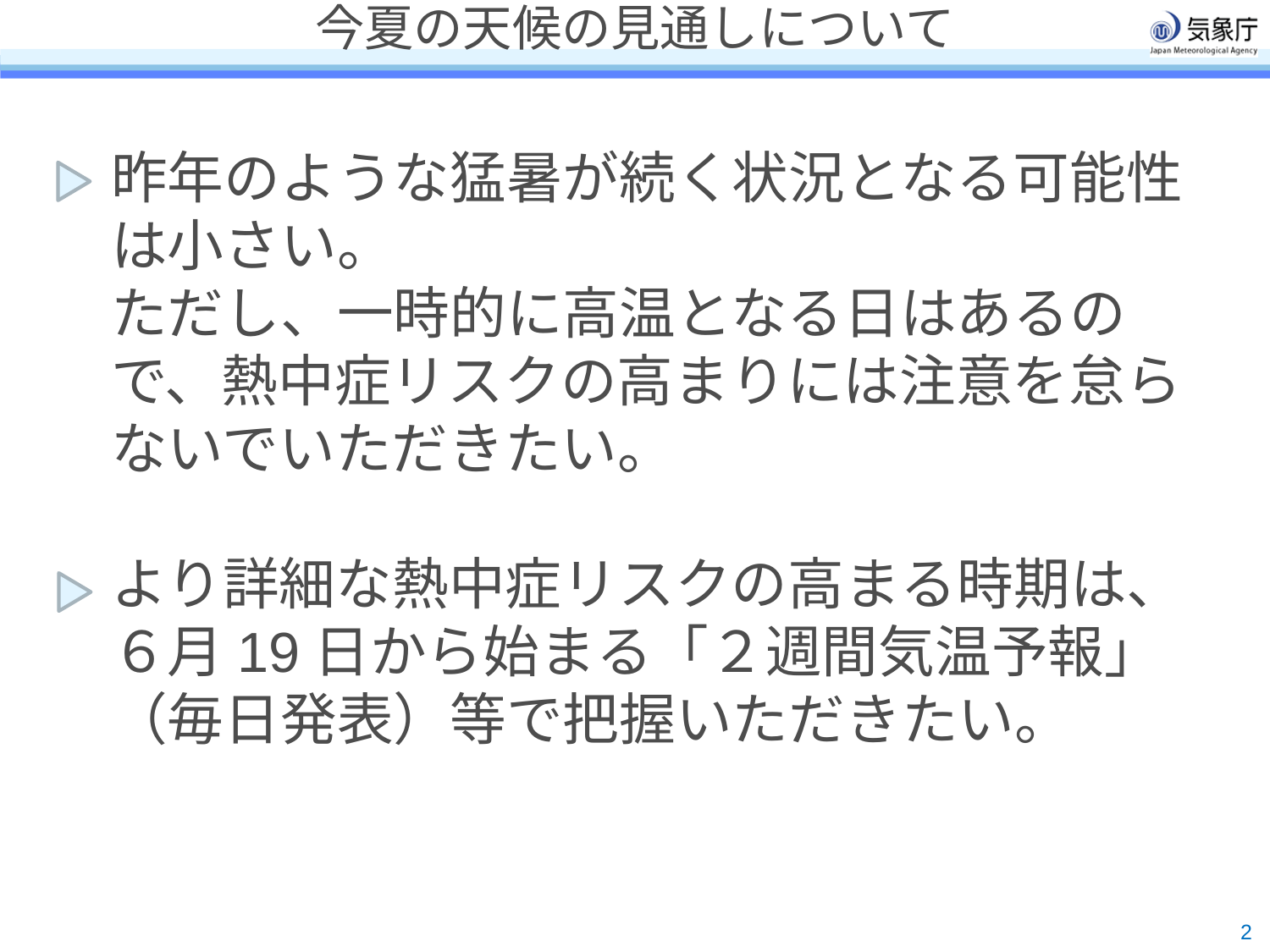

今夏の天候の見通しについて
昨年のような猛暑が続く状況となる可能性は小さい。
ただし、一時的に高温となる日はあるので、熱中症リスクの高まりには注意を怠らないでいただきたい。

より詳細な熱中症リスクの高まる時期は、６月19日から始まる「２週間気温予報」（毎日発表）等で把握いただきたい。

2